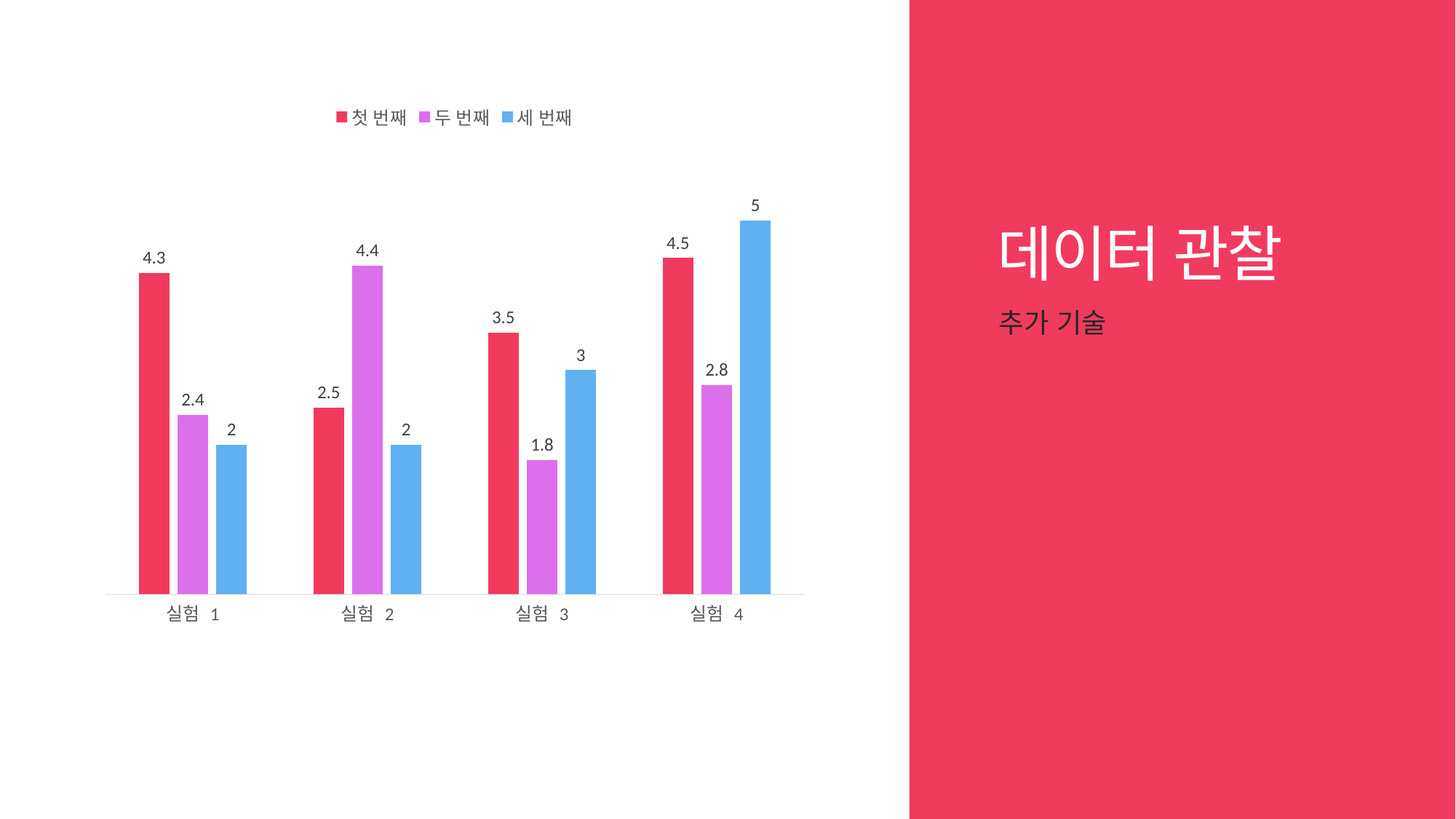

# 데이터 관찰

### Chart

| Category | 첫 번째 | 두 번째 | 세 번째 |
|---|---|---|---|
| 실험 1 | 4.3 | 2.4 | 2.0 |
| 실험 2 | 2.5 | 4.4 | 2.0 |
| 실험 3 | 3.5 | 1.8 | 3.0 |
| 실험 4 | 4.5 | 2.8 | 5.0 |
추가 기술